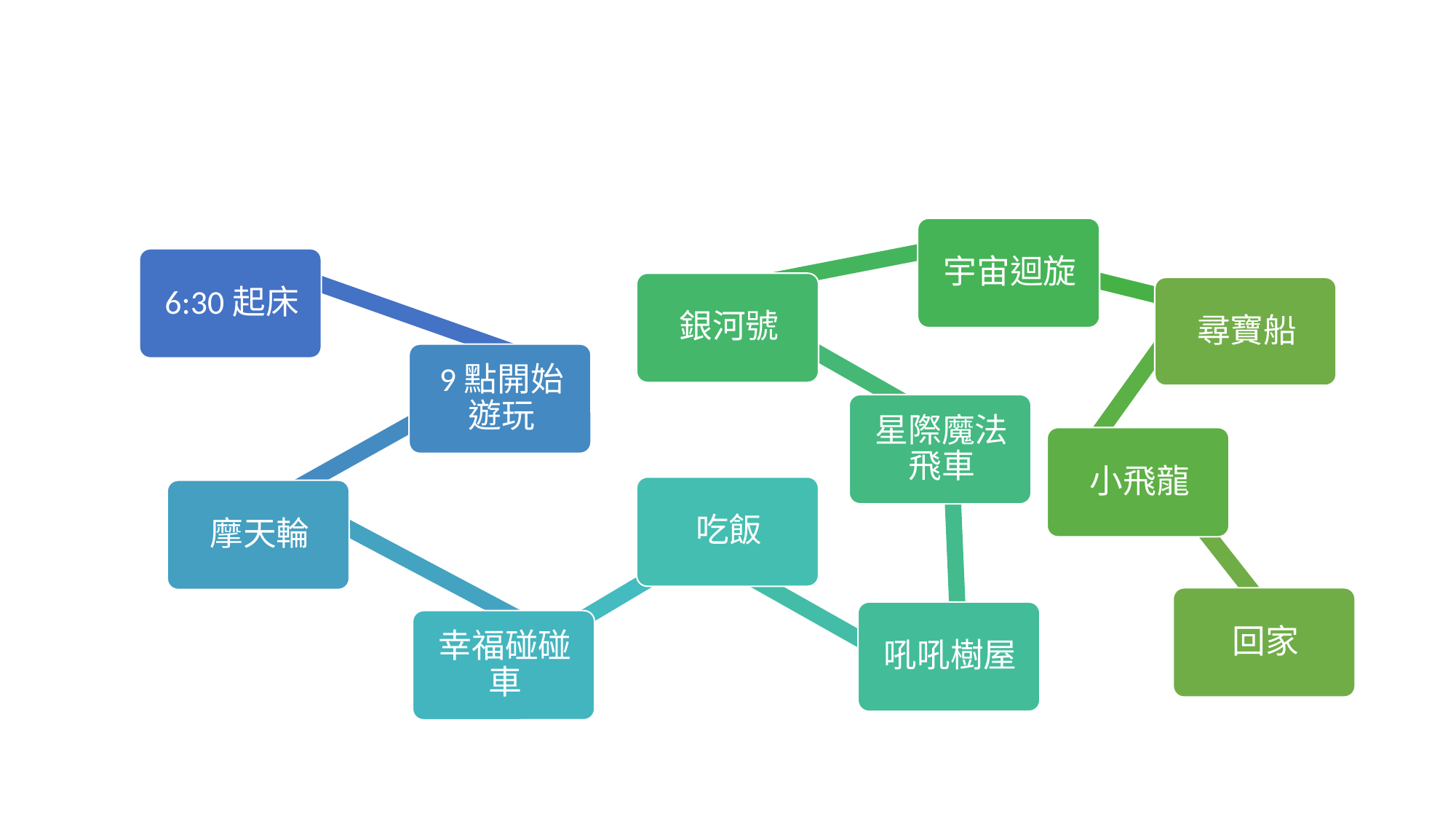

#
6:30起床
9點開始遊玩
摩天輪
幸福碰碰車
吃飯
吼吼樹屋
星際魔法飛車
銀河號
宇宙迴旋
尋寶船
小飛龍
回家